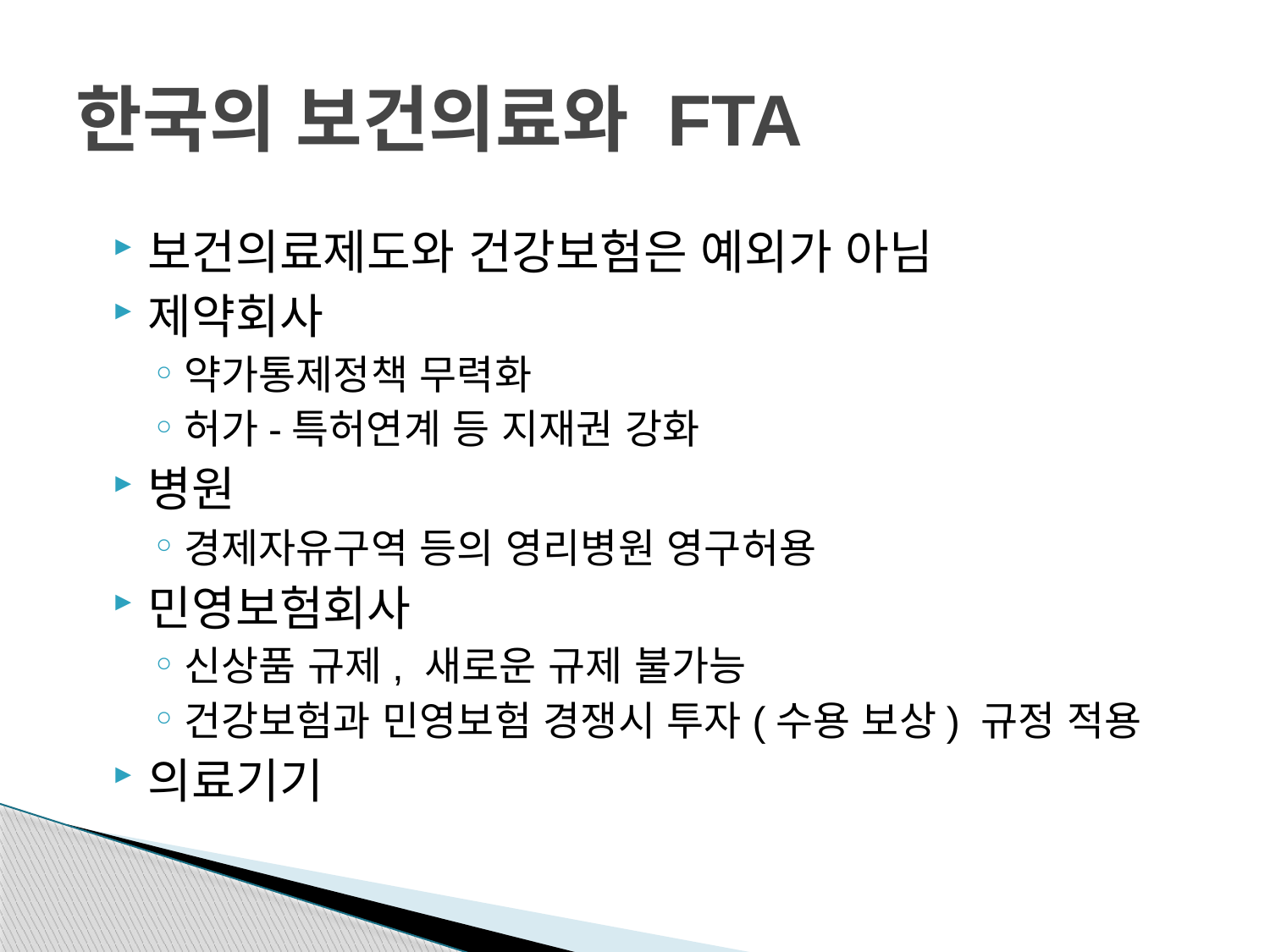

# 한국의 보건의료와 FTA
보건의료제도와 건강보험은 예외가 아님
제약회사
약가통제정책 무력화
허가-특허연계 등 지재권 강화
병원
경제자유구역 등의 영리병원 영구허용
민영보험회사
신상품 규제, 새로운 규제 불가능
건강보험과 민영보험 경쟁시 투자(수용 보상) 규정 적용
의료기기